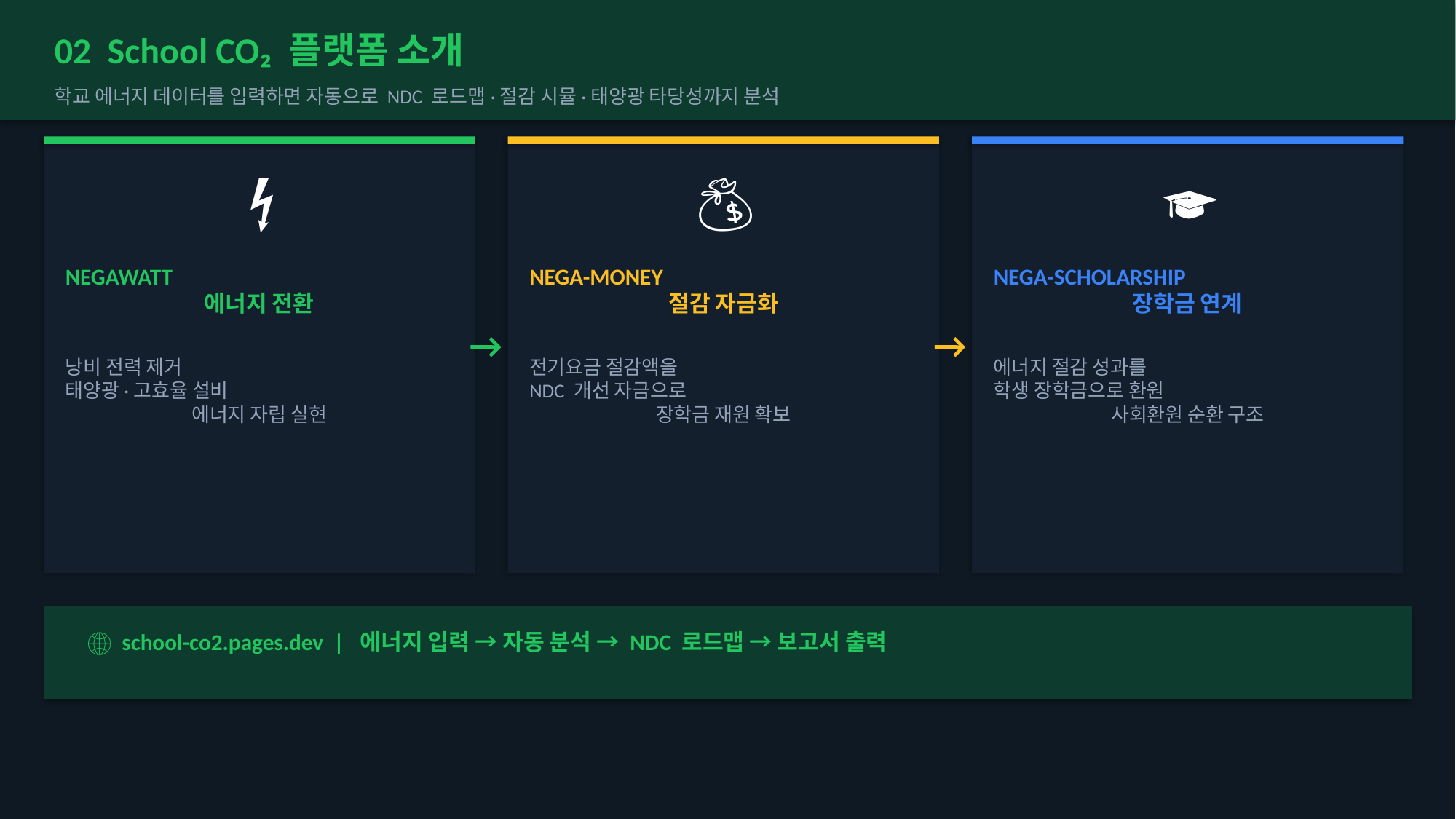

02  School CO₂ 플랫폼 소개
학교 에너지 데이터를 입력하면 자동으로 NDC 로드맵·절감 시뮬·태양광 타당성까지 분석

⚡
💰
🎓
NEGAWATT
에너지 전환
NEGA-MONEY
절감 자금화
NEGA-SCHOLARSHIP
장학금 연계
→
→
낭비 전력 제거
태양광·고효율 설비
에너지 자립 실현
전기요금 절감액을
NDC 개선 자금으로
장학금 재원 확보
에너지 절감 성과를
학생 장학금으로 환원
사회환원 순환 구조

🌐  school-co2.pages.dev  |  에너지 입력 → 자동 분석 → NDC 로드맵 → 보고서 출력